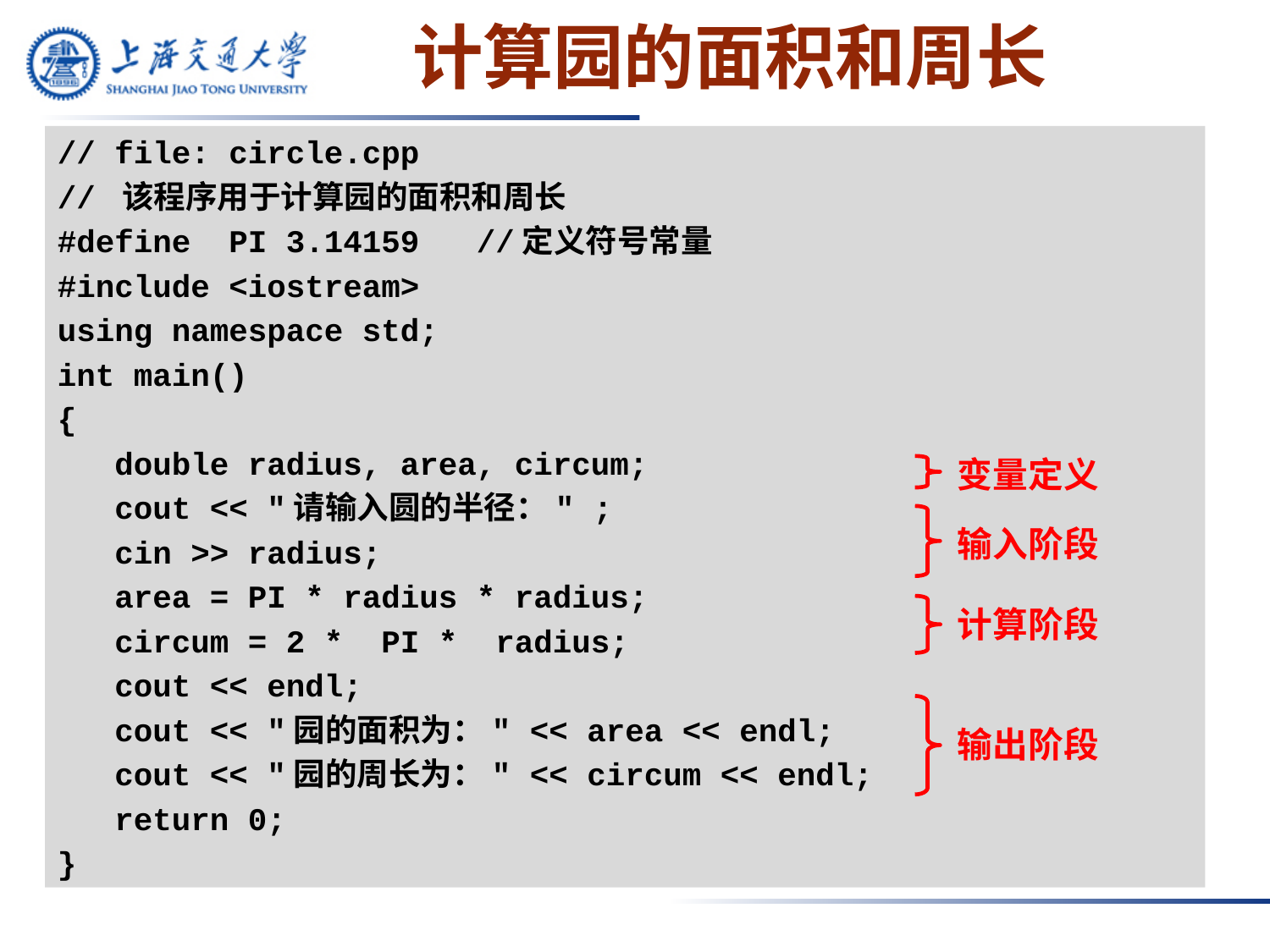

# 计算园的面积和周长
// file: circle.cpp
// 该程序用于计算园的面积和周长
#define  PI 3.14159   //定义符号常量
#include <iostream>
using namespace std;
int main()
{
   double radius, area, circum;
   cout << "请输入圆的半径：" ;
   cin >> radius;
   area = PI * radius * radius;
   circum = 2 *  PI *  radius;
   cout << endl;
   cout << "园的面积为：" << area << endl;
   cout << "园的周长为：" << circum << endl;
   return 0;
}
变量定义

输入阶段

计算阶段

输出阶段